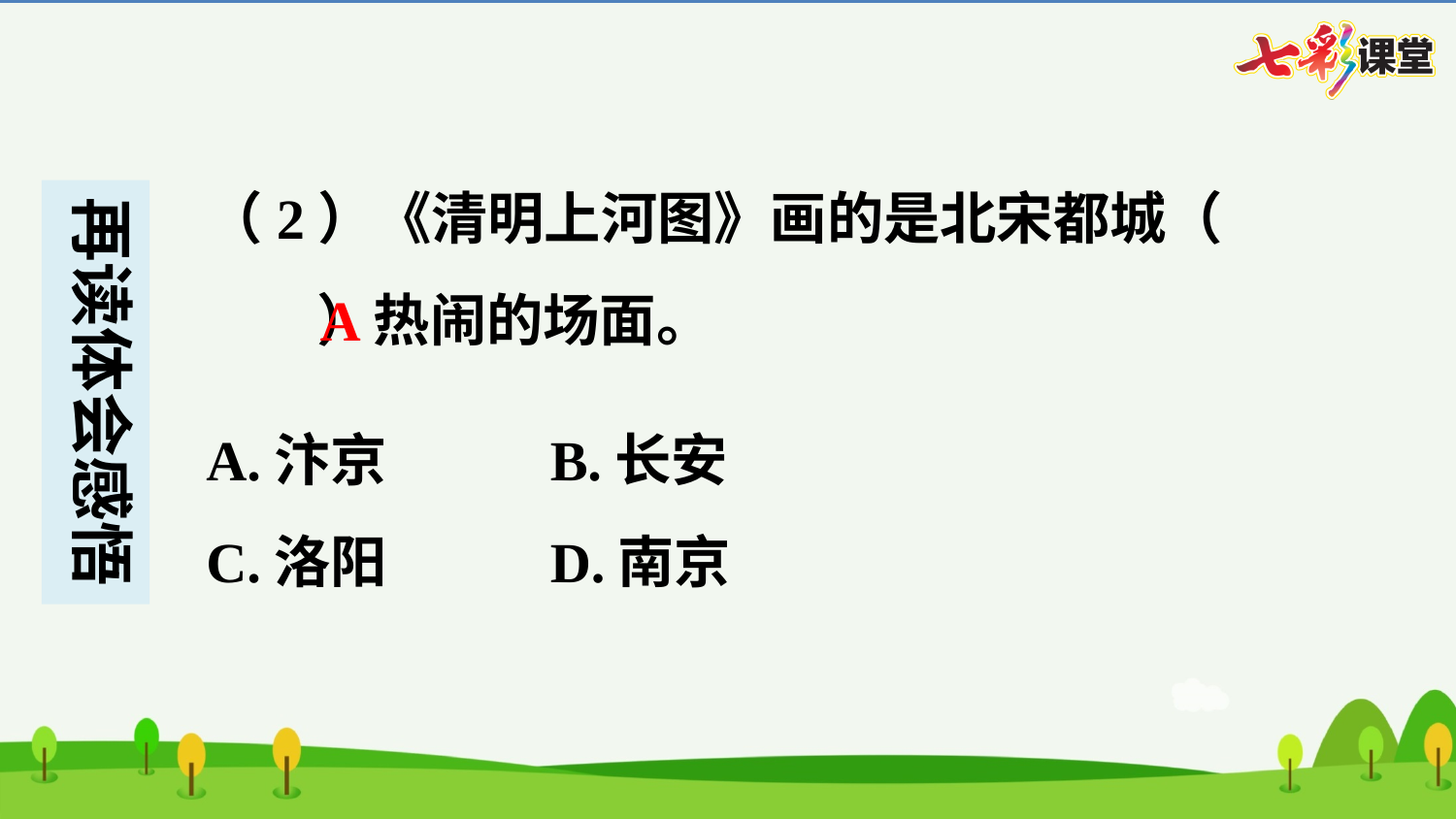

（2）《清明上河图》画的是北宋都城（　A　）热闹的场面。
A
| A.汴京 | B.长安 |
| --- | --- |
| C.洛阳 | D.南京 |